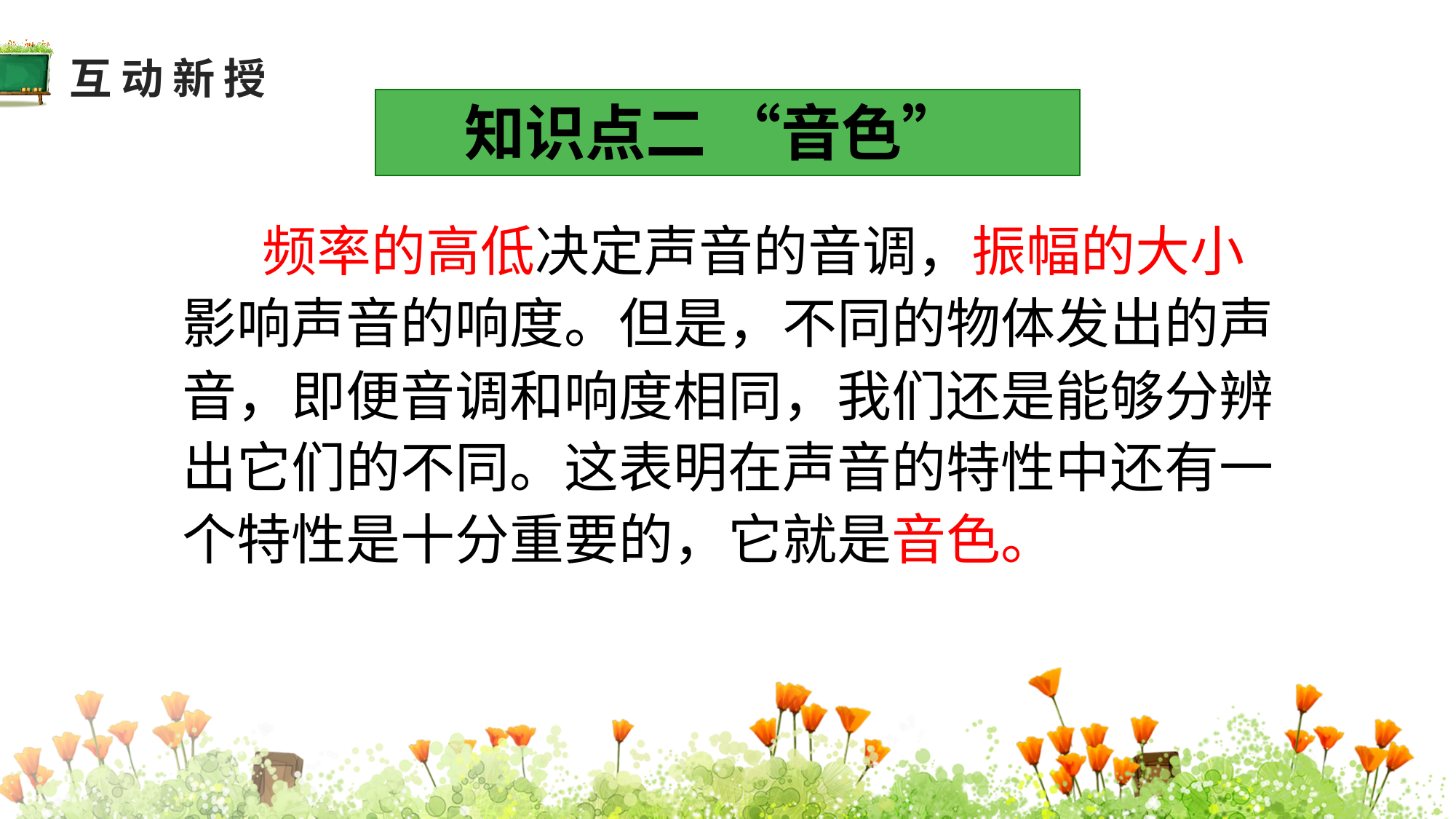

互动新授

知识点二 “音色”
 频率的高低决定声音的音调，振幅的大小影响声音的响度。但是，不同的物体发出的声音，即便音调和响度相同，我们还是能够分辨出它们的不同。这表明在声音的特性中还有一个特性是十分重要的，它就是音色。